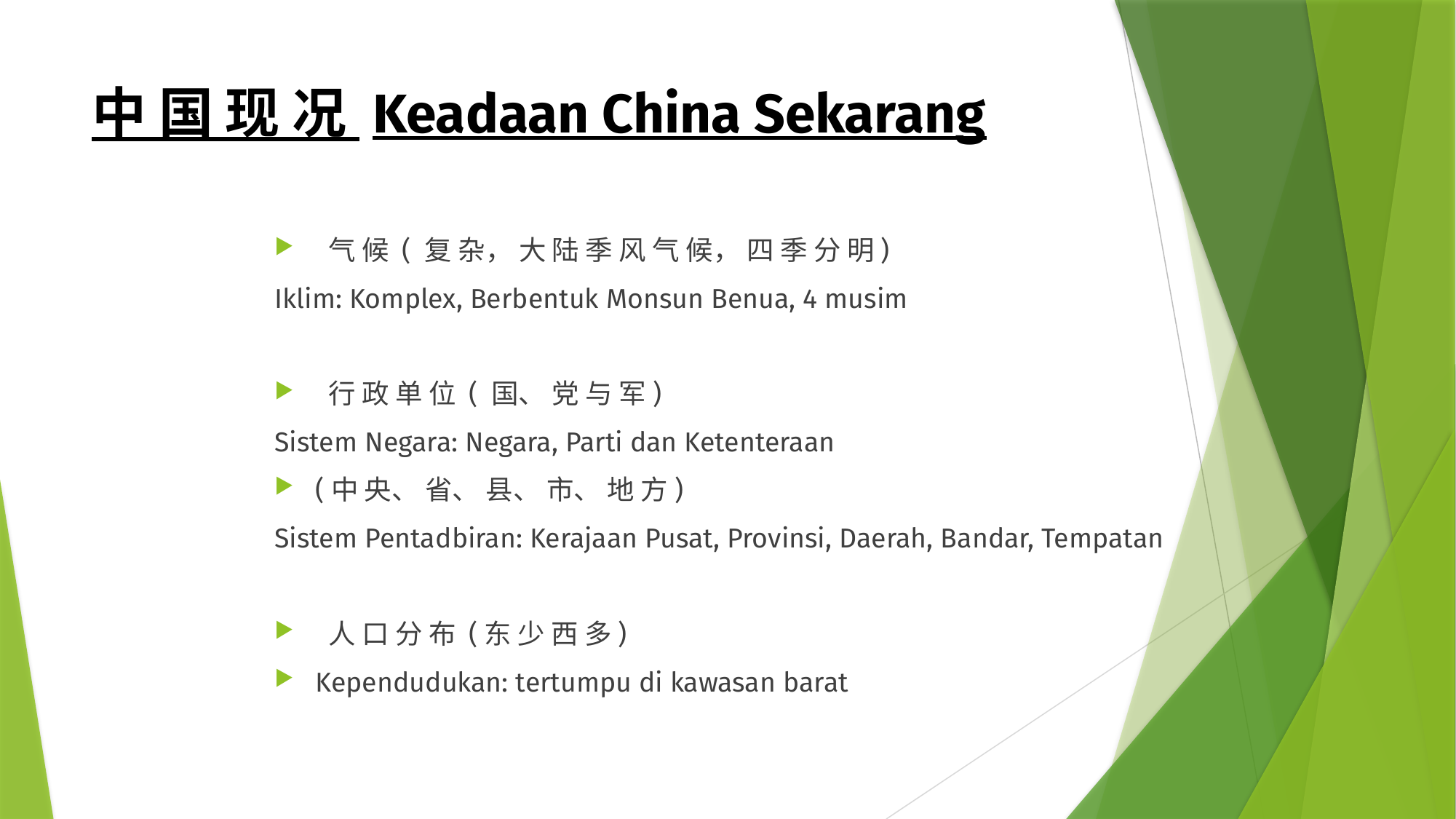

# 中 国 现 况 Keadaan China Sekarang
 气 候 ( 复 杂， 大 陆 季 风 气 候， 四 季 分 明)
Iklim: Komplex, Berbentuk Monsun Benua, 4 musim

 行 政 单 位 ( 国、 党 与 军)
Sistem Negara: Negara, Parti dan Ketenteraan
(中 央、 省、 县、 市、 地 方)
Sistem Pentadbiran: Kerajaan Pusat, Provinsi, Daerah, Bandar, Tempatan

 人 口 分 布 (东 少 西 多)
Kependudukan: tertumpu di kawasan barat